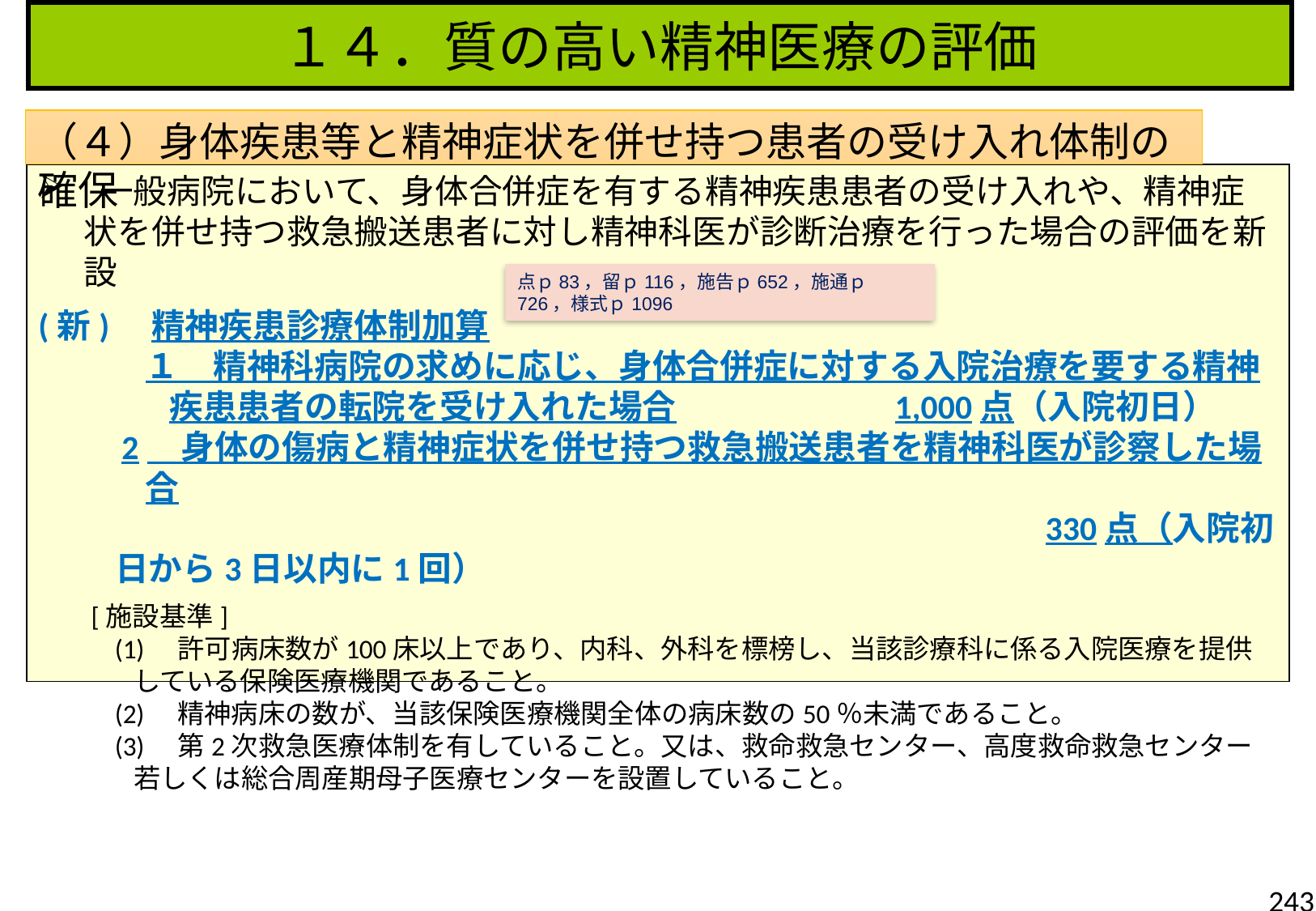

１４．質の高い精神医療の評価
（４）身体疾患等と精神症状を併せ持つ患者の受け入れ体制の確保
 一般病院において、身体合併症を有する精神疾患患者の受け入れや、精神症状を併せ持つ救急搬送患者に対し精神科医が診断治療を行った場合の評価を新設

(新)　精神疾患診療体制加算
１　精神科病院の求めに応じ、身体合併症に対する入院治療を要する精神疾患患者の転院を受け入れた場合　　　　　　 1,000点（入院初日）
2　身体の傷病と精神症状を併せ持つ救急搬送患者を精神科医が診察した場合
　　　　　　　　　　　　　　　　　　　　　　　　　　　　330点（入院初日から3日以内に1回）

[施設基準]
(1)　許可病床数が100床以上であり、内科、外科を標榜し、当該診療科に係る入院医療を提供している保険医療機関であること。
(2)　精神病床の数が、当該保険医療機関全体の病床数の50％未満であること。
(3)　第2次救急医療体制を有していること。又は、救命救急センター、高度救命救急センター若しくは総合周産期母子医療センターを設置していること。
点ｐ83，留ｐ116，施告ｐ652，施通ｐ726，様式ｐ1096
243